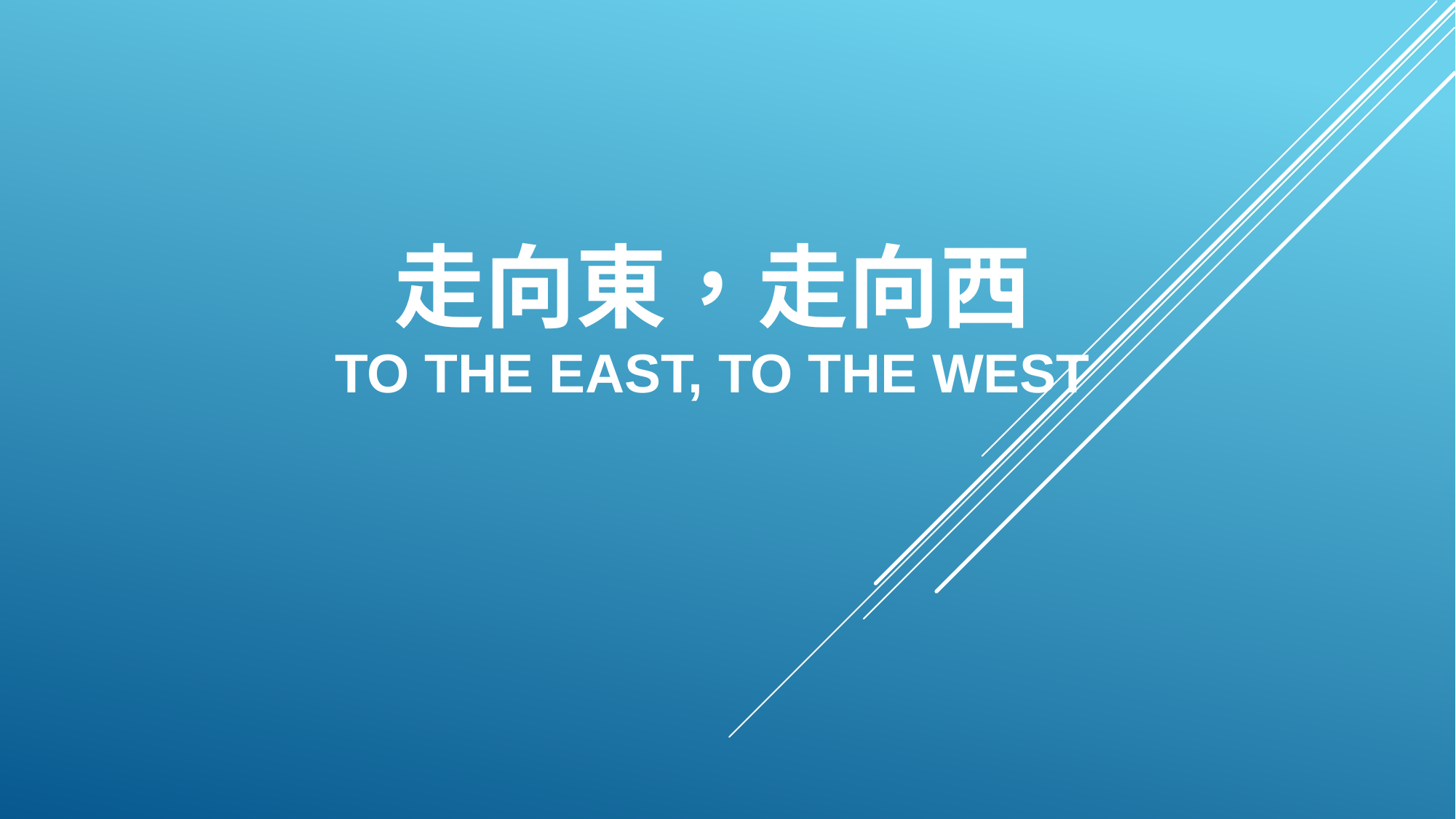

# 走向東，走向西 to the east, to the west